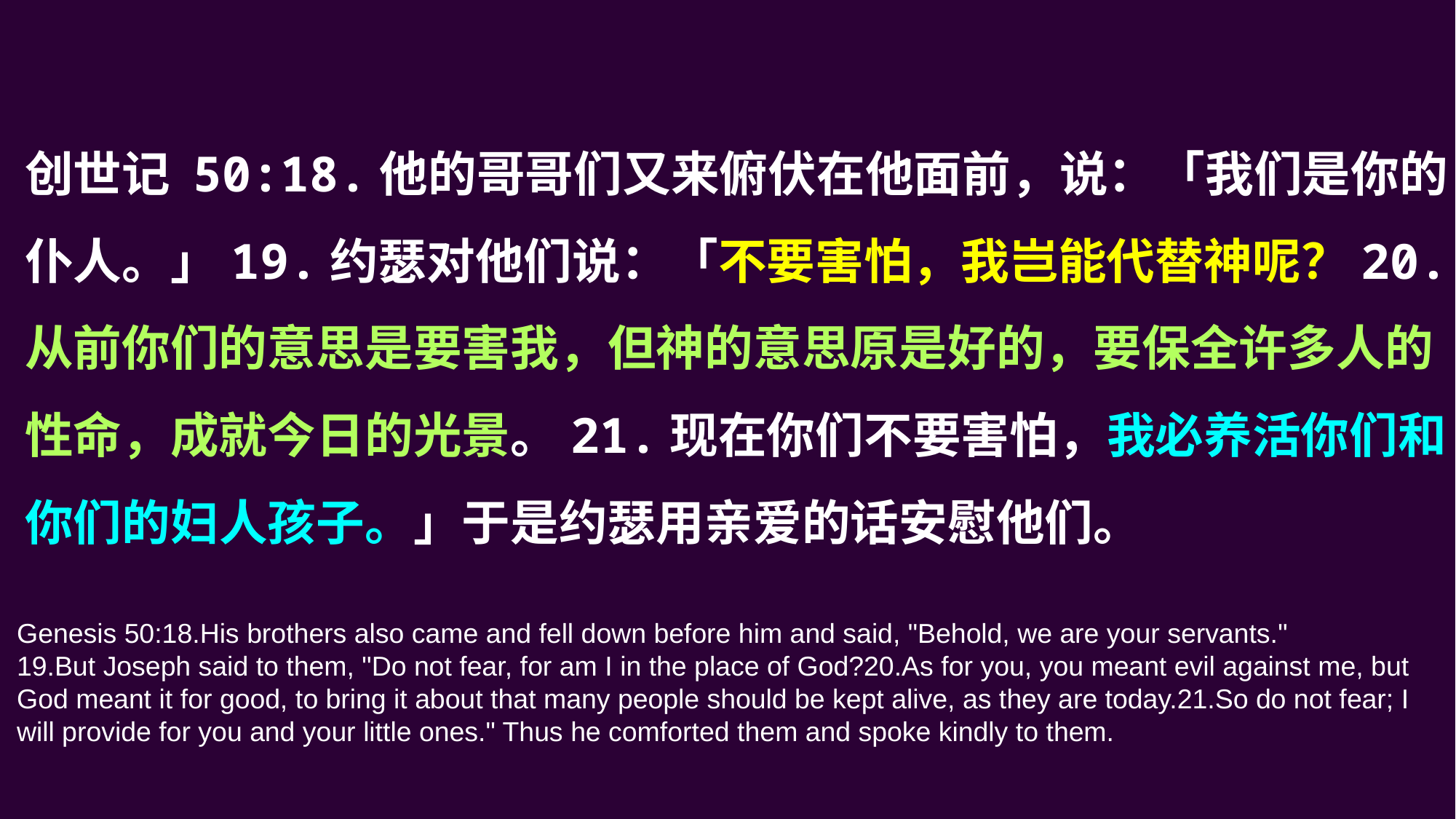

创世记 50:18.他的哥哥们又来俯伏在他面前，说：「我们是你的仆人。」19.约瑟对他们说：「不要害怕，我岂能代替神呢？20.从前你们的意思是要害我，但神的意思原是好的，要保全许多人的性命，成就今日的光景。21.现在你们不要害怕，我必养活你们和你们的妇人孩子。」于是约瑟用亲爱的话安慰他们。
Genesis 50:18.His brothers also came and fell down before him and said, "Behold, we are your servants."
19.But Joseph said to them, "Do not fear, for am I in the place of God?20.As for you, you meant evil against me, but God meant it for good, to bring it about that many people should be kept alive, as they are today.21.So do not fear; I will provide for you and your little ones." Thus he comforted them and spoke kindly to them.